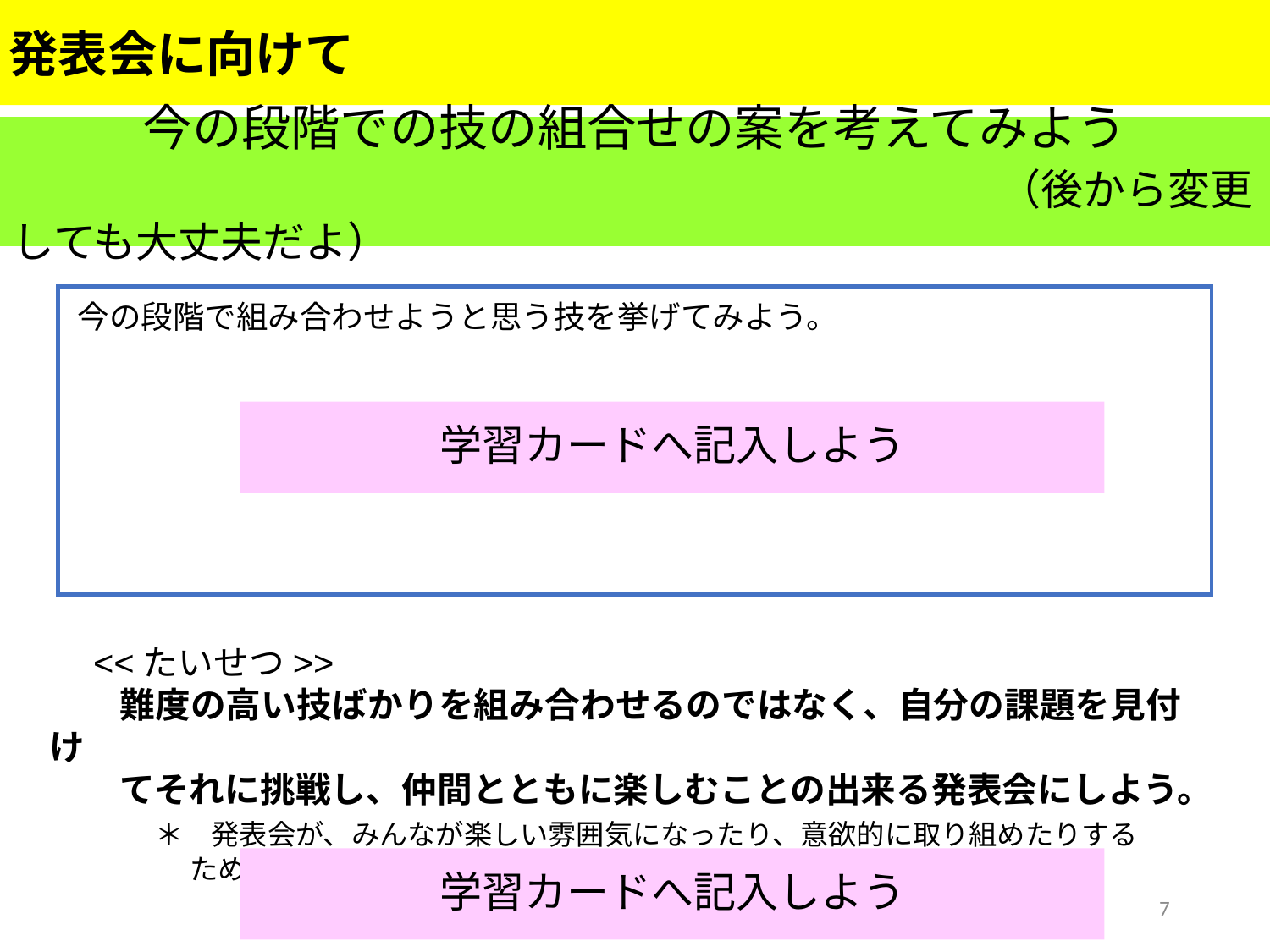

発表会に向けて
今の段階での技の組合せの案を考えてみよう
　　　　　　　　　　　　　　　　　　　　（後から変更しても大丈夫だよ）
今の段階で組み合わせようと思う技を挙げてみよう。

学習カードへ記入しよう
　<<たいせつ>>
　　難度の高い技ばかりを組み合わせるのではなく、自分の課題を見付け
　　てそれに挑戦し、仲間とともに楽しむことの出来る発表会にしよう。
　　　＊　発表会が、みんなが楽しい雰囲気になったり、意欲的に取り組めたりする
　　　　　ためには、どのようなことが大切だろう。
学習カードへ記入しよう
7